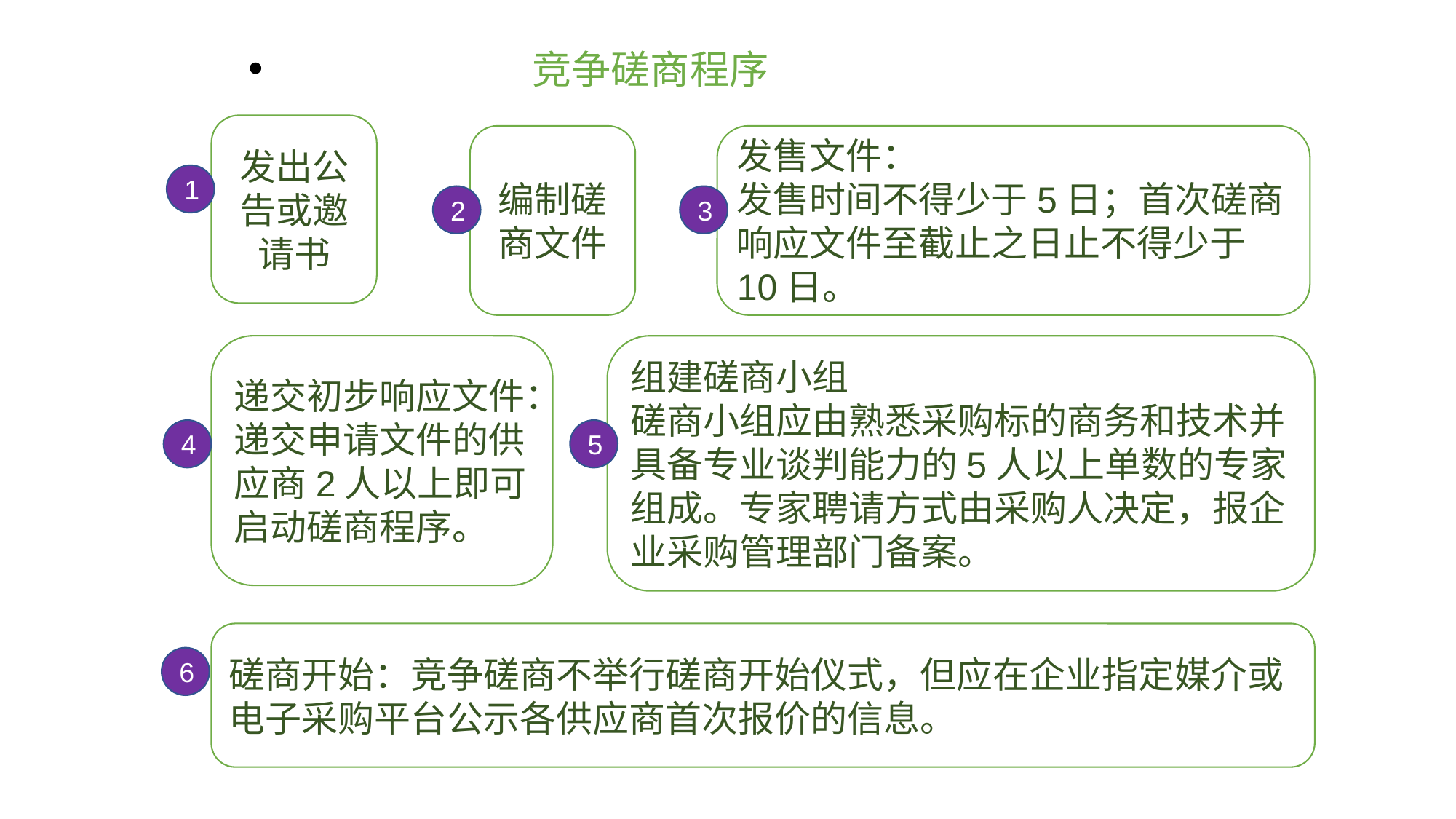

竞争磋商程序
发出公告或邀请书
编制磋商文件

发售文件：
发售时间不得少于5日；首次磋商响应文件至截止之日止不得少于10日。

1
2
3
递交初步响应文件：递交申请文件的供应商2人以上即可启动磋商程序。

组建磋商小组
磋商小组应由熟悉采购标的商务和技术并具备专业谈判能力的5人以上单数的专家组成。专家聘请方式由采购人决定，报企业采购管理部门备案。

4
5
磋商开始：竞争磋商不举行磋商开始仪式，但应在企业指定媒介或电子采购平台公示各供应商首次报价的信息。
6